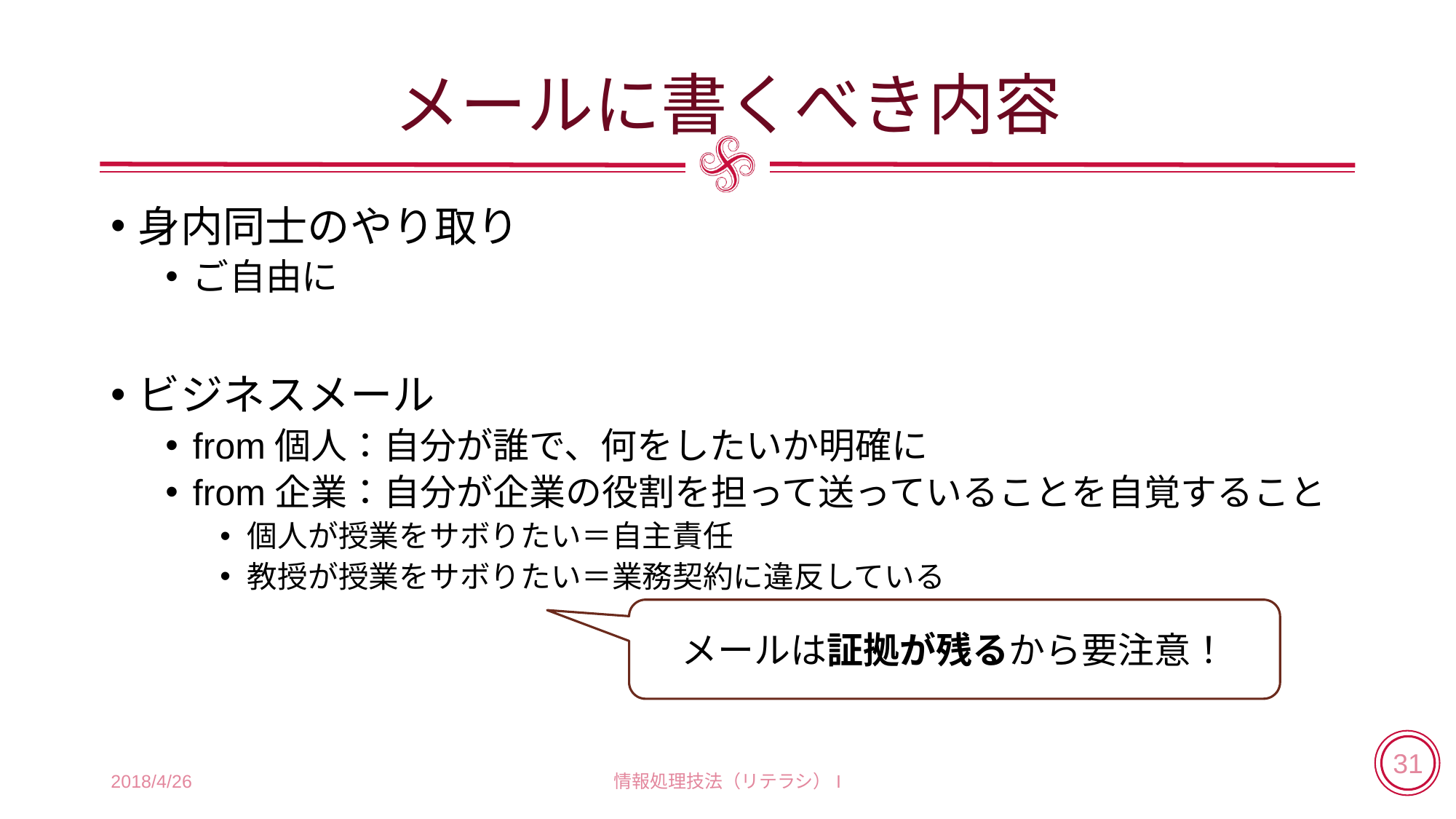

# メールに書くべき内容
身内同士のやり取り
ご自由に

ビジネスメール
from個人：自分が誰で、何をしたいか明確に
from企業：自分が企業の役割を担って送っていることを自覚すること
個人が授業をサボりたい＝自主責任
教授が授業をサボりたい＝業務契約に違反している
メールは証拠が残るから要注意！
2018/4/26
情報処理技法（リテラシ）I